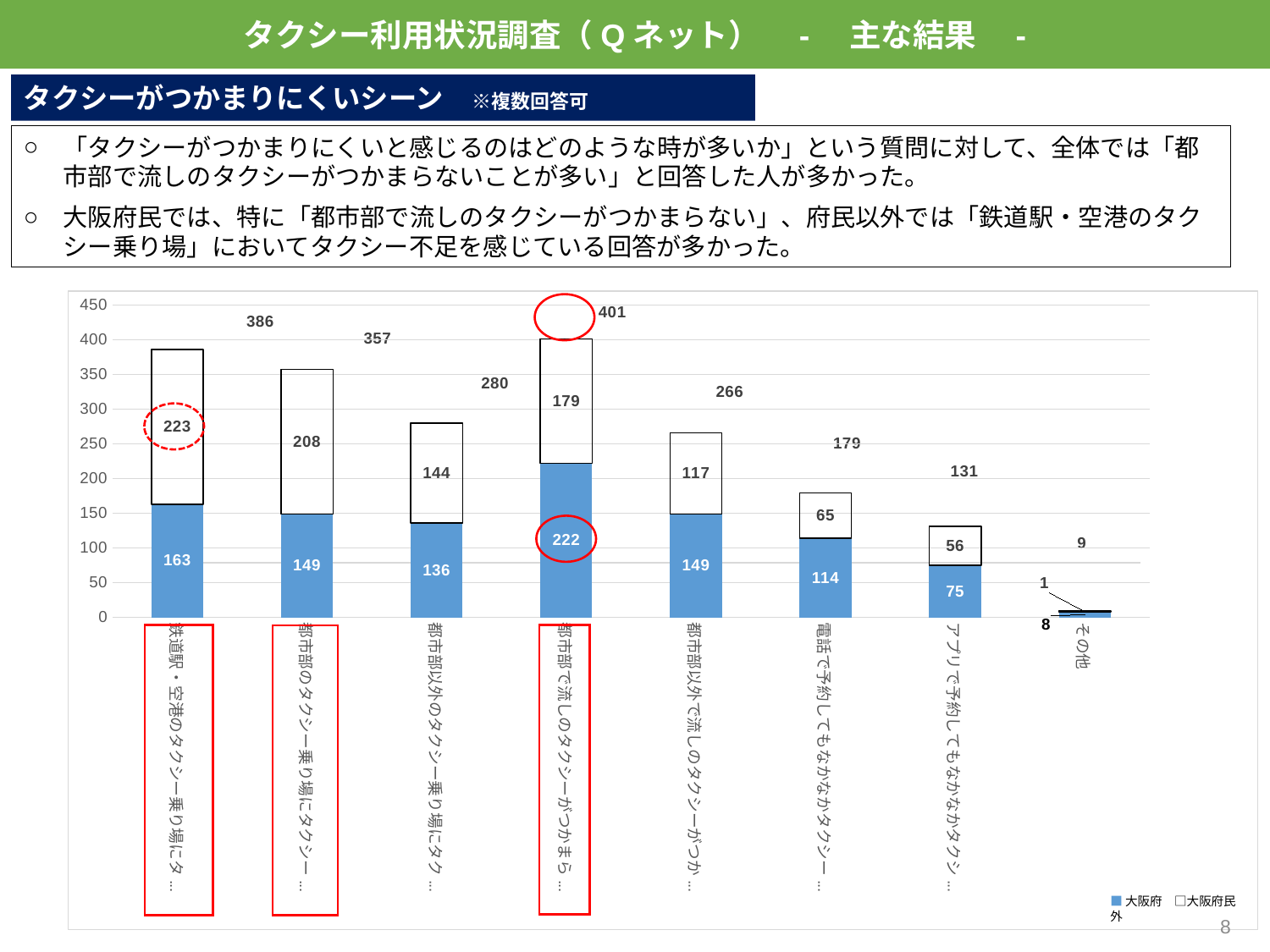

タクシー利用状況調査（Qネット）　-　主な結果　-
タクシーがつかまりにくいシーン　※複数回答可
「タクシーがつかまりにくいと感じるのはどのような時が多いか」という質問に対して、全体では「都市部で流しのタクシーがつかまらないことが多い」と回答した人が多かった。
大阪府民では、特に「都市部で流しのタクシーがつかまらない」、府民以外では「鉄道駅・空港のタクシー乗り場」においてタクシー不足を感じている回答が多かった。

### Chart

| Category |  |
|---|---|
| 鉄道駅・空港のタクシー乗り場にタクシーがいないことが多い | 386.0 |
| 都市部のタクシー乗り場にタクシーがいないことが多い | 357.0 |
| 都市部以外のタクシー乗り場にタクシーがいないことが多い | 280.0 |
| 都市部で流しのタクシーがつかまらないことが多い | 401.0 |
| 都市部以外で流しのタクシーがつかまらないことが多い | 266.0 |
| 電話で予約してもなかなかタクシーがこないことが多い | 179.0 |
| アプリで予約してもなかなかタクシーがこないことが多い | 131.0 |
| その他 | 9.0 |

### Chart

| Category |  |  |
|---|---|---|
| 鉄道駅・空港のタクシー乗り場にタクシーがいないことが多い | 163.0 | 223.0 |
| 都市部のタクシー乗り場にタクシーがいないことが多い | 149.0 | 208.0 |
| 都市部以外のタクシー乗り場にタクシーがいないことが多い | 136.0 | 144.0 |
| 都市部で流しのタクシーがつかまらないことが多い | 222.0 | 179.0 |
| 都市部以外で流しのタクシーがつかまらないことが多い | 149.0 | 117.0 |
| 電話で予約してもなかなかタクシーがこないことが多い | 114.0 | 65.0 |
| アプリで予約してもなかなかタクシーがこないことが多い | 75.0 | 56.0 |
| その他 | 8.0 | 1.0 |

■大阪府　□大阪府民外
8